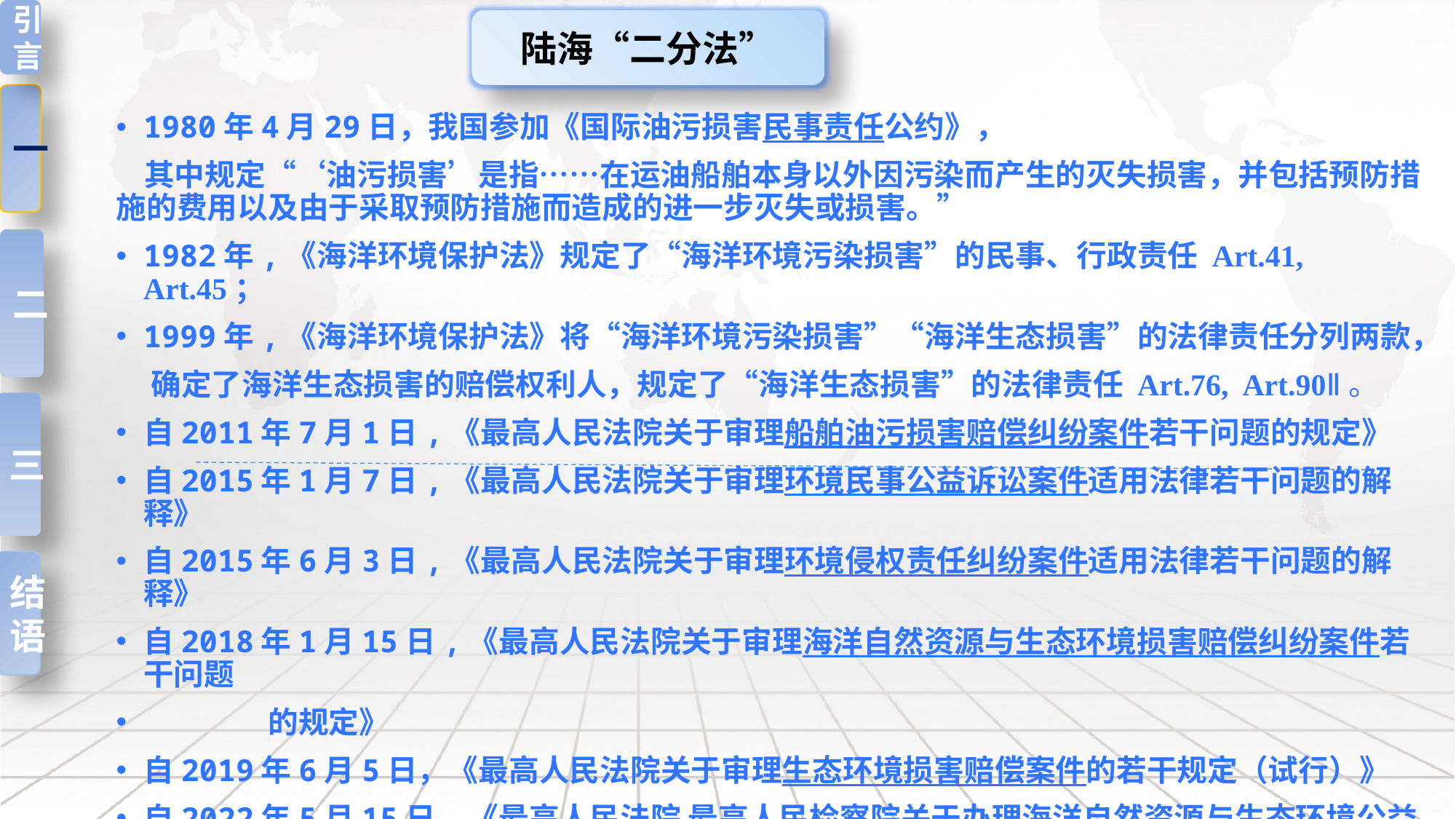

引言
陆海“二分法”
一
1980年4月29日，我国参加《国际油污损害民事责任公约》，
   其中规定“‘油污损害’是指……在运油船舶本身以外因污染而产生的灭失损害，并包括预防措施的费用以及由于采取预防措施而造成的进一步灭失或损害。”
1982年,《海洋环境保护法》规定了“海洋环境污染损害”的民事、行政责任 Art.41,  Art.45；
1999年,《海洋环境保护法》将“海洋环境污染损害”“海洋生态损害”的法律责任分列两款，
    确定了海洋生态损害的赔偿权利人，规定了“海洋生态损害”的法律责任 Art.76,  Art.90Ⅱ。
自2011年7月1日,《最高人民法院关于审理船舶油污损害赔偿纠纷案件若干问题的规定》
自2015年1月7日,《最高人民法院关于审理环境民事公益诉讼案件适用法律若干问题的解释》
自2015年6月3日,《最高人民法院关于审理环境侵权责任纠纷案件适用法律若干问题的解释》
自2018年1月15日,《最高人民法院关于审理海洋自然资源与生态环境损害赔偿纠纷案件若干问题
                 的规定》
自2019年6月5日，《最高人民法院关于审理生态环境损害赔偿案件的若干规定（试行）》
自2022年5月15日,《最高人民法院 最高人民检察院关于办理海洋自然资源与生态环境公益诉
                    讼案件若干问题的规定》

二
三
结语